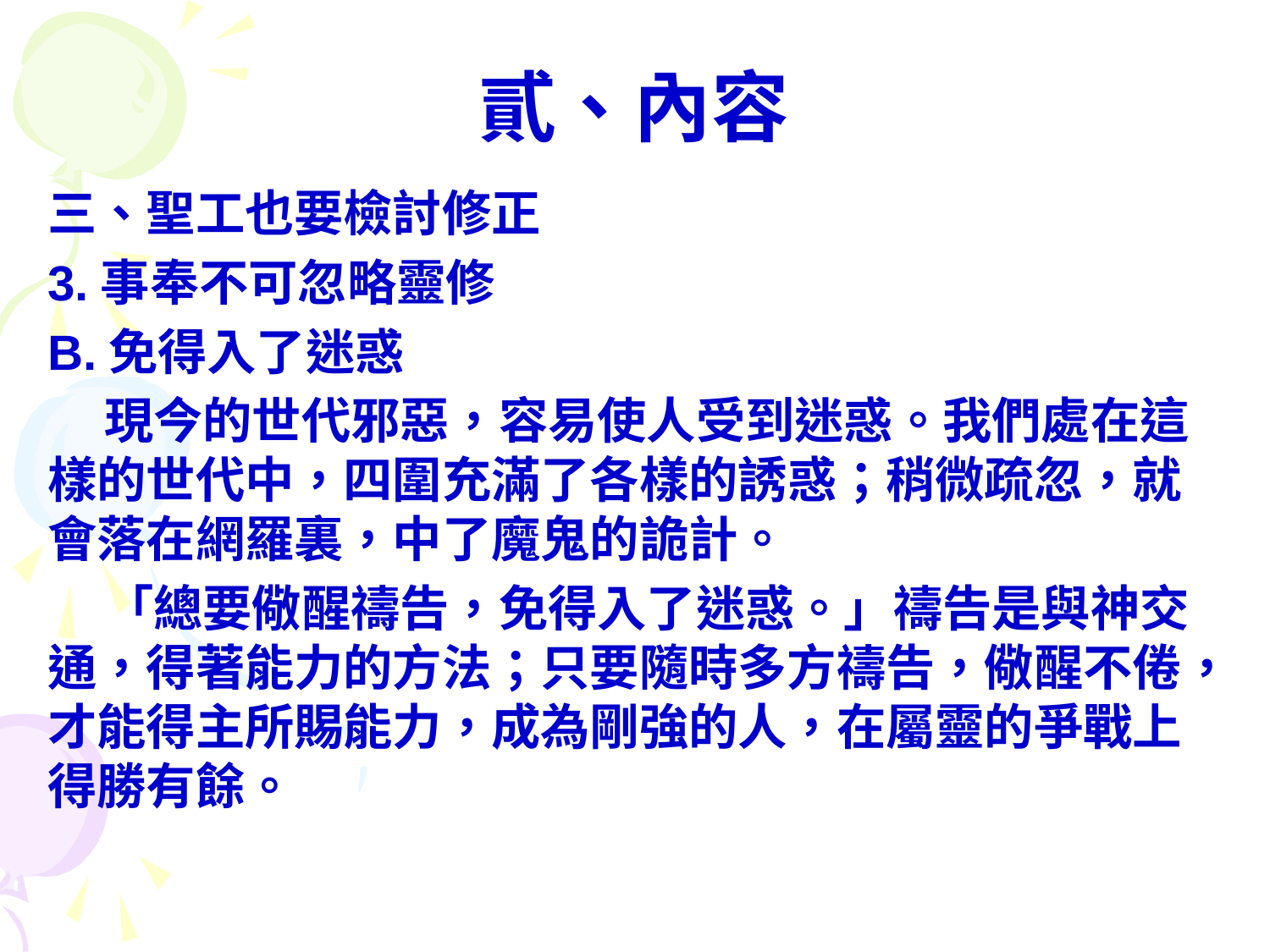

# 貳、內容
三、聖工也要檢討修正
3.事奉不可忽略靈修
B.免得入了迷惑
    現今的世代邪惡，容易使人受到迷惑。我們處在這樣的世代中，四圍充滿了各樣的誘惑；稍微疏忽，就會落在網羅裏，中了魔鬼的詭計。
    「總要儆醒禱告，免得入了迷惑。」禱告是與神交通，得著能力的方法；只要隨時多方禱告，儆醒不倦，才能得主所賜能力，成為剛強的人，在屬靈的爭戰上得勝有餘。